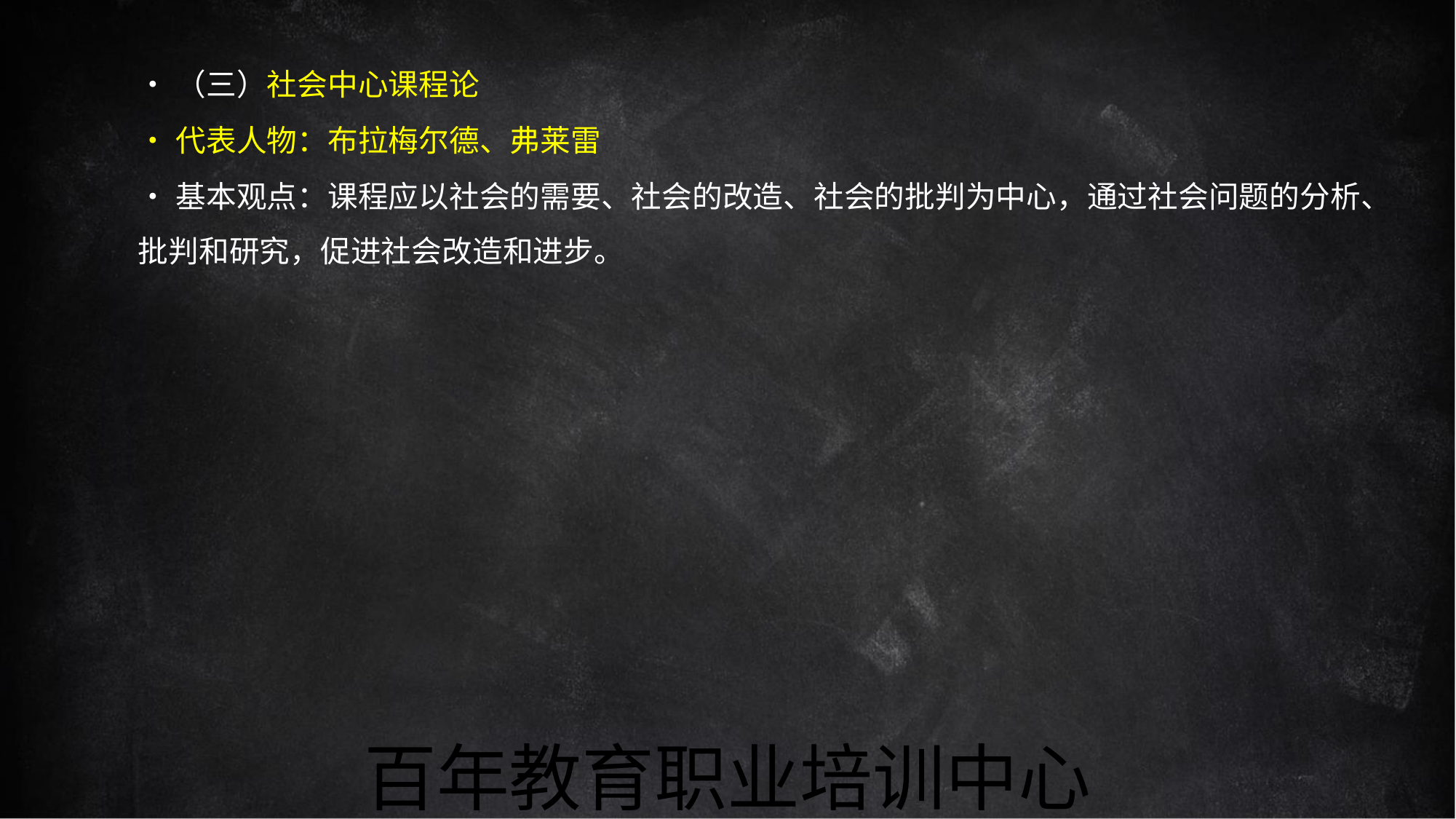

•（三）社会中心课程论
•代表人物：布拉梅尔德、弗莱雷
•基本观点：课程应以社会的需要、社会的改造、社会的批判为中心，通过社会问题的分析、
批判和研究，促进社会改造和进步。
百年教育职业培训中心